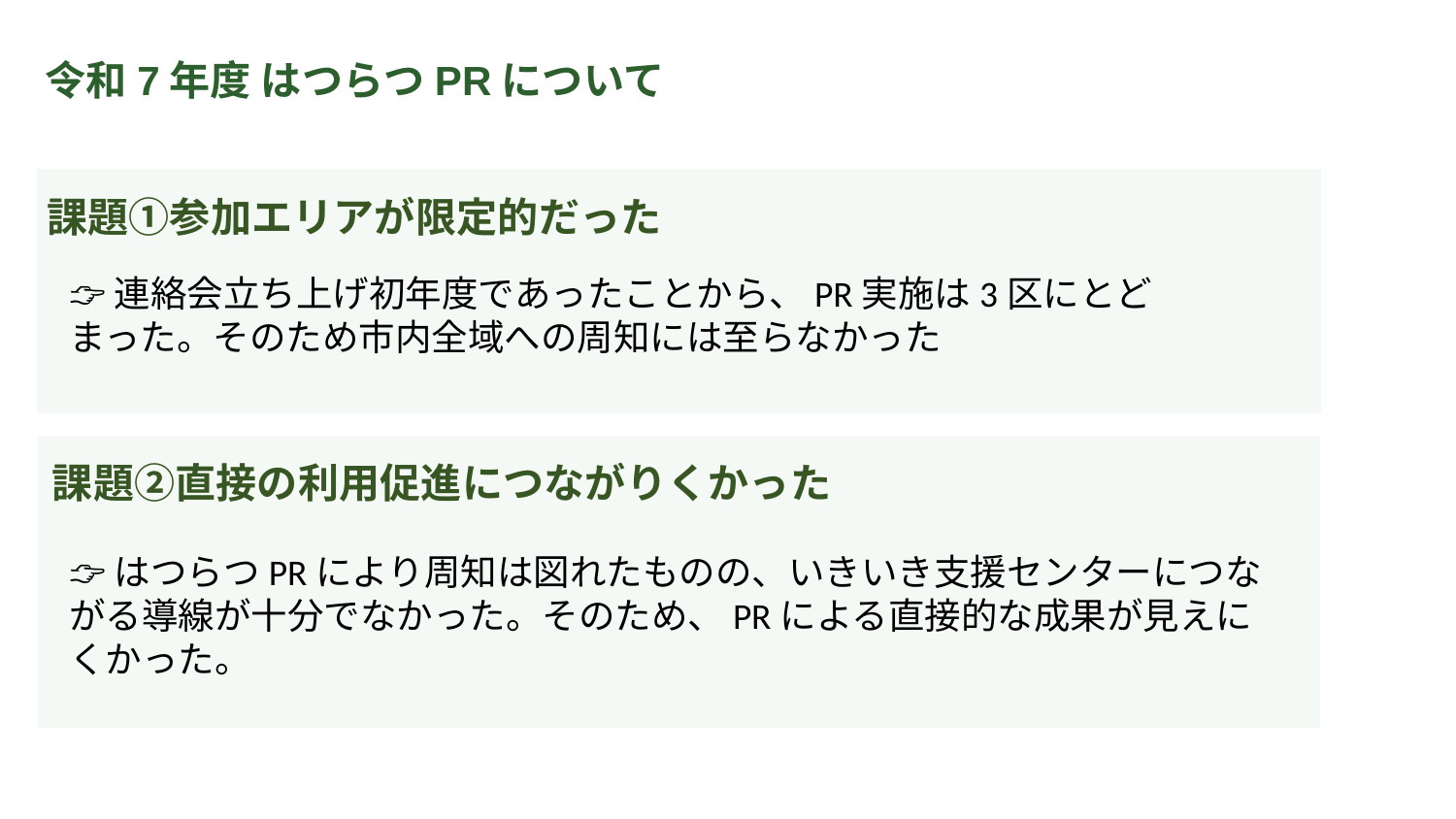

令和7年度 はつらつPRについて

課題①参加エリアが限定的だった
👉連絡会立ち上げ初年度であったことから、PR実施は3区にとどまった。そのため市内全域への周知には至らなかった

課題②直接の利用促進につながりくかった
👉はつらつPRにより周知は図れたものの、いきいき支援センターにつながる導線が十分でなかった。そのため、PRによる直接的な成果が見えにくかった。